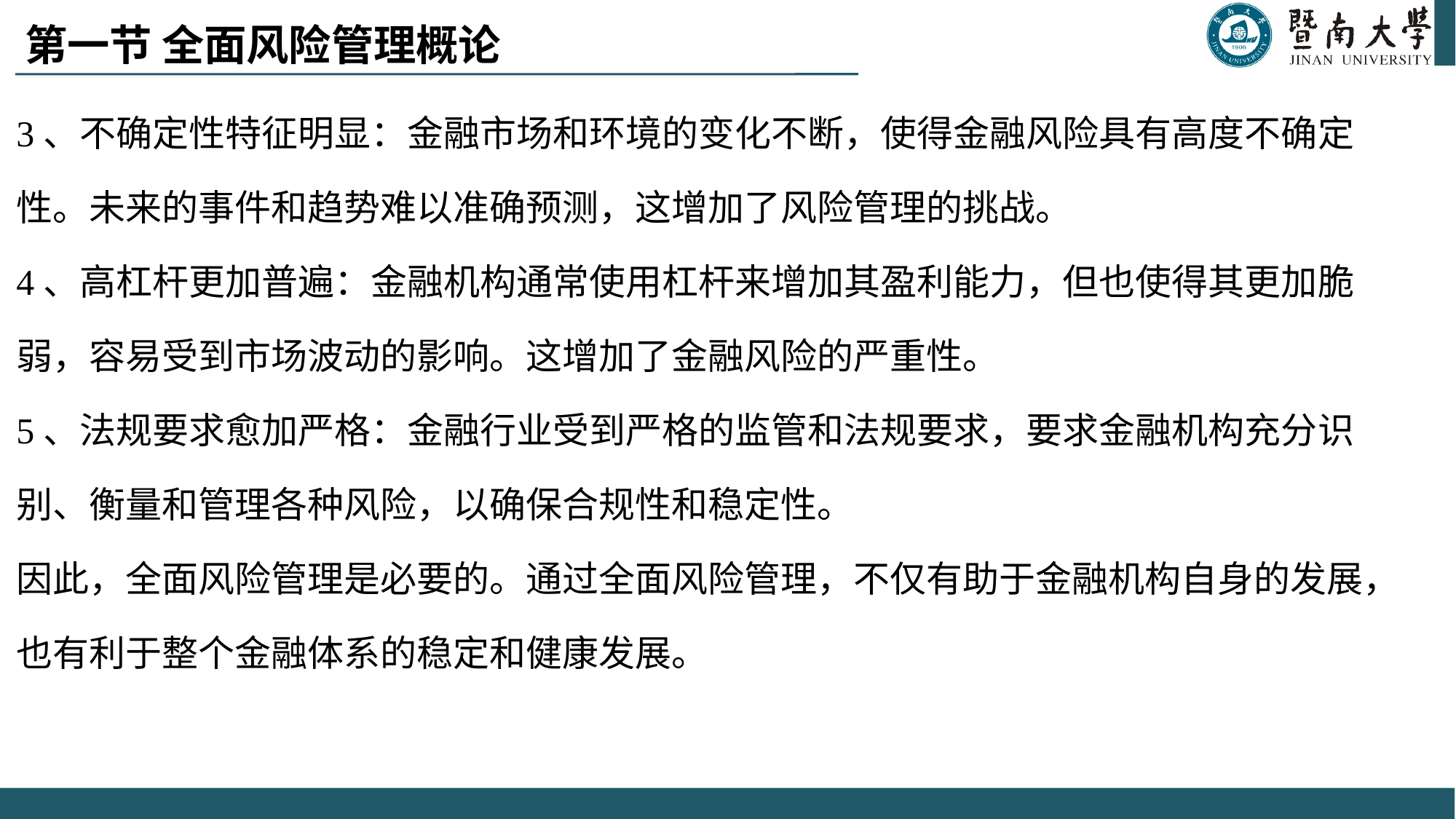

# 第一节 全面风险管理概论
3、不确定性特征明显：金融市场和环境的变化不断，使得金融风险具有高度不确定性。未来的事件和趋势难以准确预测，这增加了风险管理的挑战。
4、高杠杆更加普遍：金融机构通常使用杠杆来增加其盈利能力，但也使得其更加脆弱，容易受到市场波动的影响。这增加了金融风险的严重性。
5、法规要求愈加严格：金融行业受到严格的监管和法规要求，要求金融机构充分识别、衡量和管理各种风险，以确保合规性和稳定性。
因此，全面风险管理是必要的。通过全面风险管理，不仅有助于金融机构自身的发展，也有利于整个金融体系的稳定和健康发展。